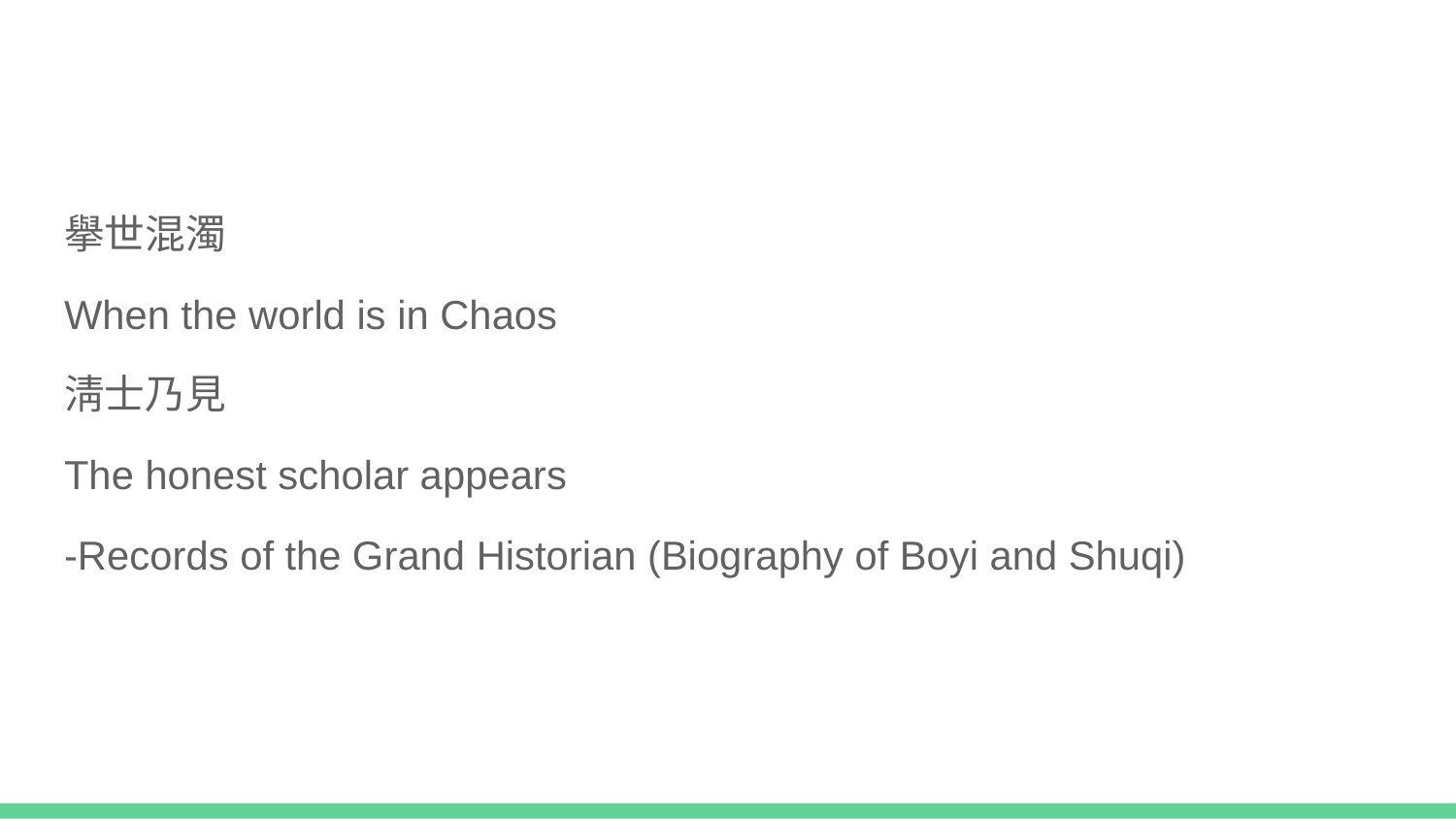

擧世混濁
When the world is in Chaos
淸士乃見
The honest scholar appears
-Records of the Grand Historian (Biography of Boyi and Shuqi)